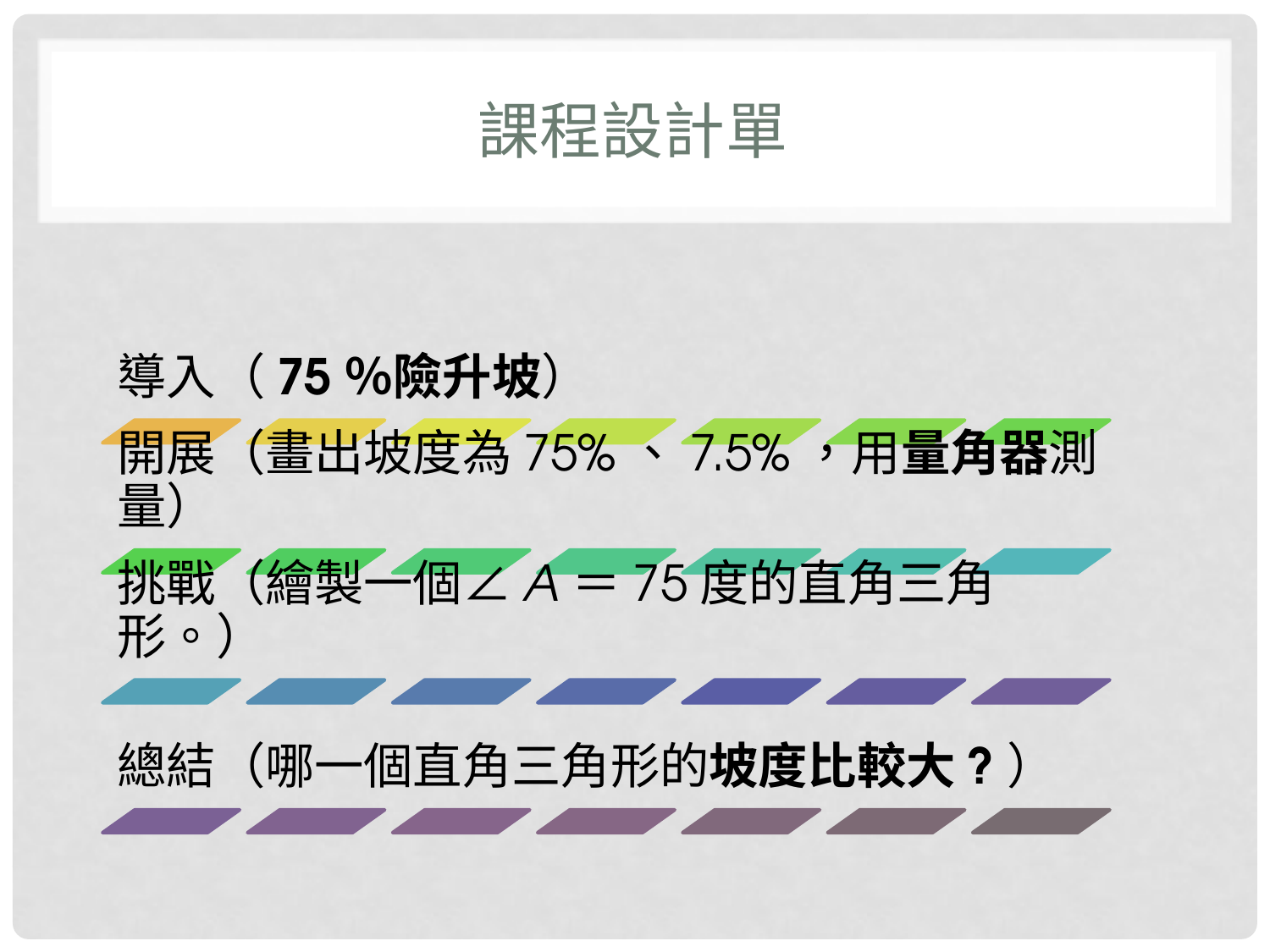

# 課程設計單
導入（75％險升坡）
開展（畫出坡度為75%、7.5%，用量角器測量）
挑戰（繪製一個∠A＝75度的直角三角形。）
總結（哪一個直角三角形的坡度比較大?）